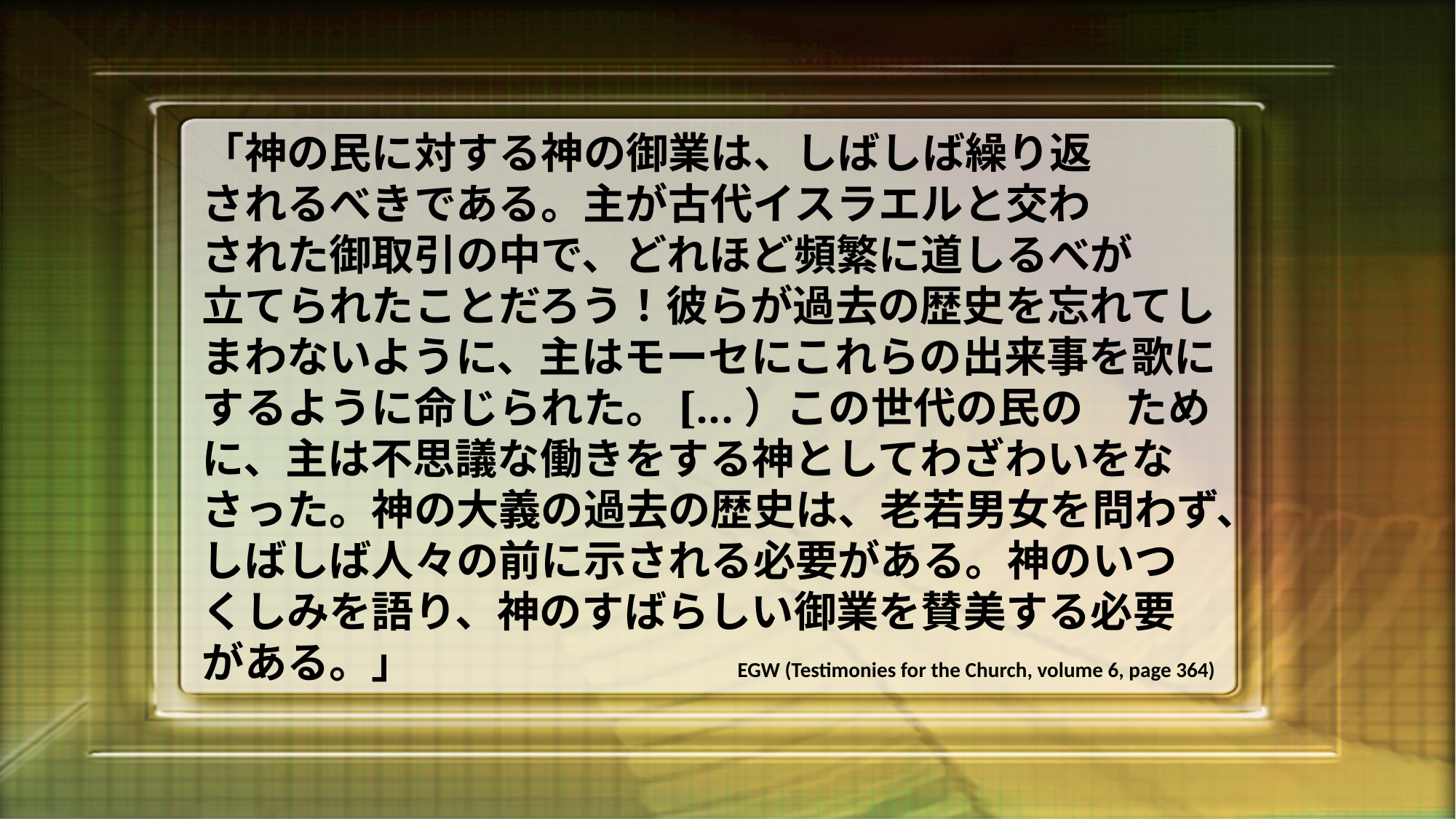

「神の民に対する神の御業は、しばしば繰り返　　されるべきである。主が古代イスラエルと交わ　　された御取引の中で、どれほど頻繁に道しるべが　立てられたことだろう！彼らが過去の歴史を忘れてしまわないように、主はモーセにこれらの出来事を歌にするように命じられた。[...）この世代の民の　ために、主は不思議な働きをする神としてわざわいをなさった。神の大義の過去の歴史は、老若男女を問わず、しばしば人々の前に示される必要がある。神のいつくしみを語り、神のすばらしい御業を賛美する必要がある。」
EGW (Testimonies for the Church, volume 6, page 364)